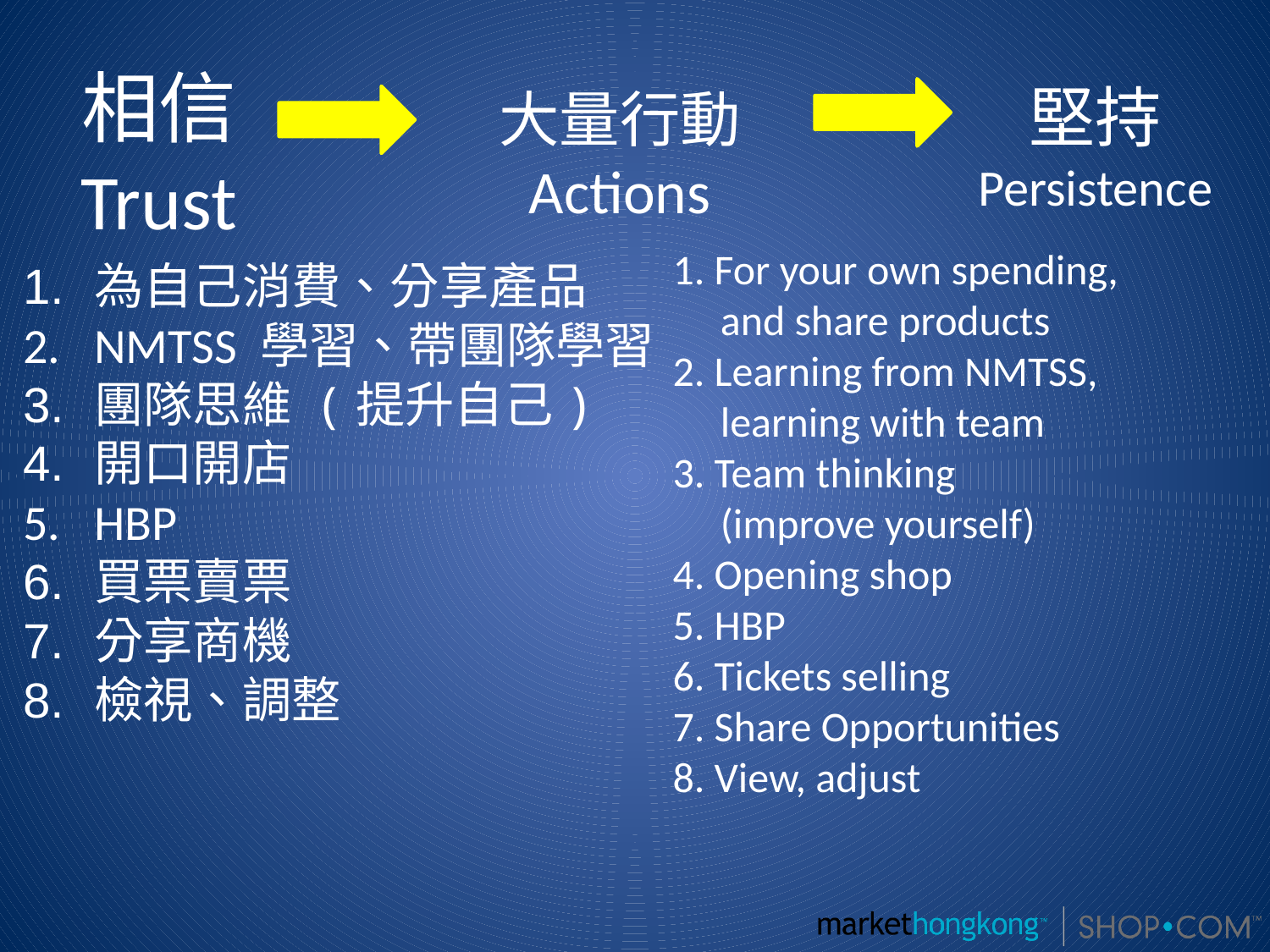

# 相信 Trust
堅持
Persistence
大量行動
Actions

為自己消費、分享產品
NMTSS 學習、帶團隊學習
團隊思維 (提升自己)
開口開店
HBP
買票賣票
分享商機
檢視、調整
1. For your own spending,
     and share products
2. Learning from NMTSS,
     learning with team
3. Team thinking
     (improve yourself)
4. Opening shop
5. HBP
6. Tickets selling
7. Share Opportunities
8. View, adjust